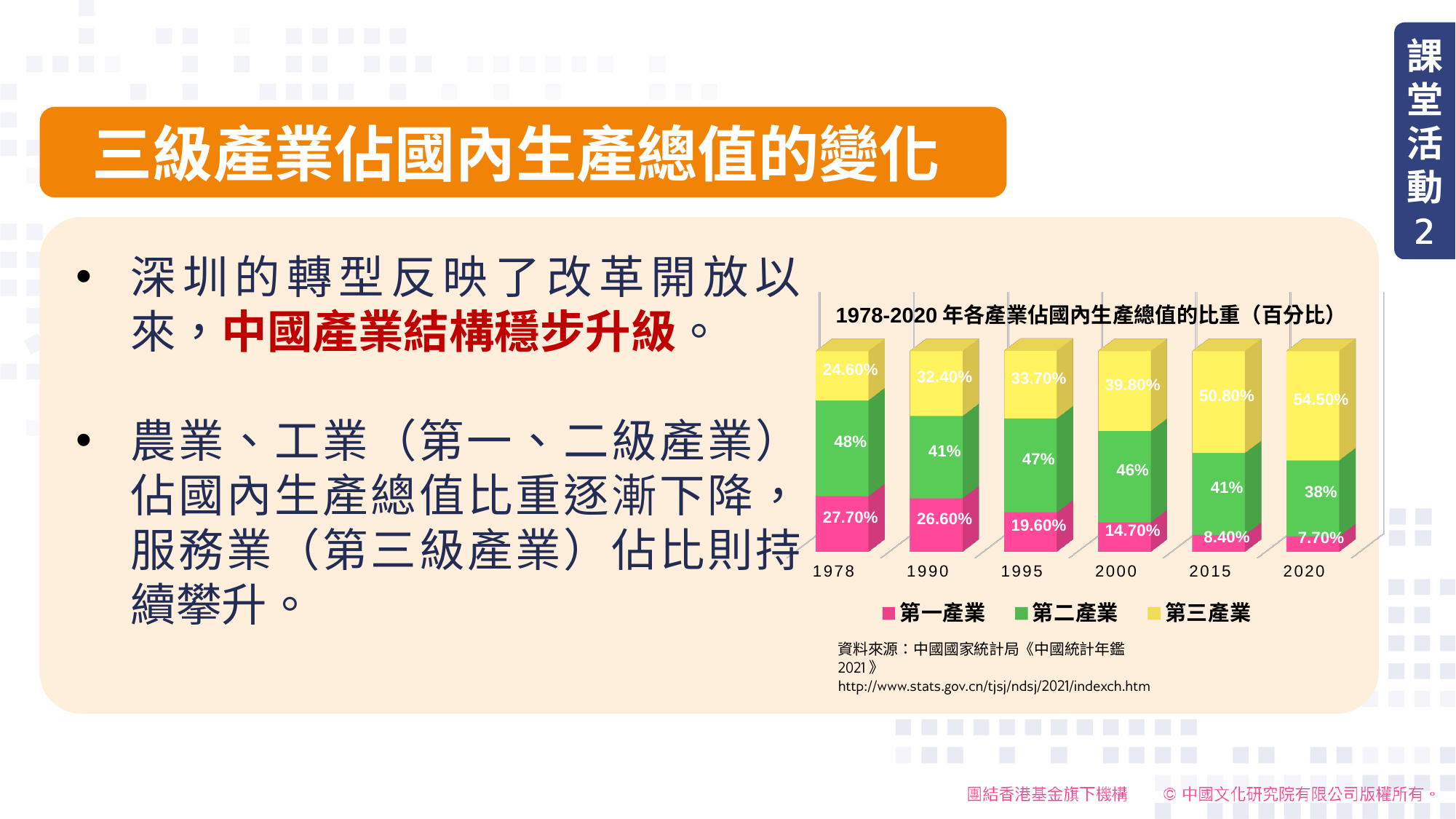

課堂活動
2
三級產業佔國內生產總值的變化

深圳的轉型反映了改革開放以來，中國產業結構穩步升級。

農業、工業（第一、二級產業）佔國內生產總值比重逐漸下降，服務業（第三級產業）佔比則持續攀升。
1978-2020年各產業佔國內生產總值的比重（百分比）

[unsupported chart]

資料來源：中國國家統計局《中國統計年鑑2021》
http://www.stats.gov.cn/tjsj/ndsj/2021/indexch.htm